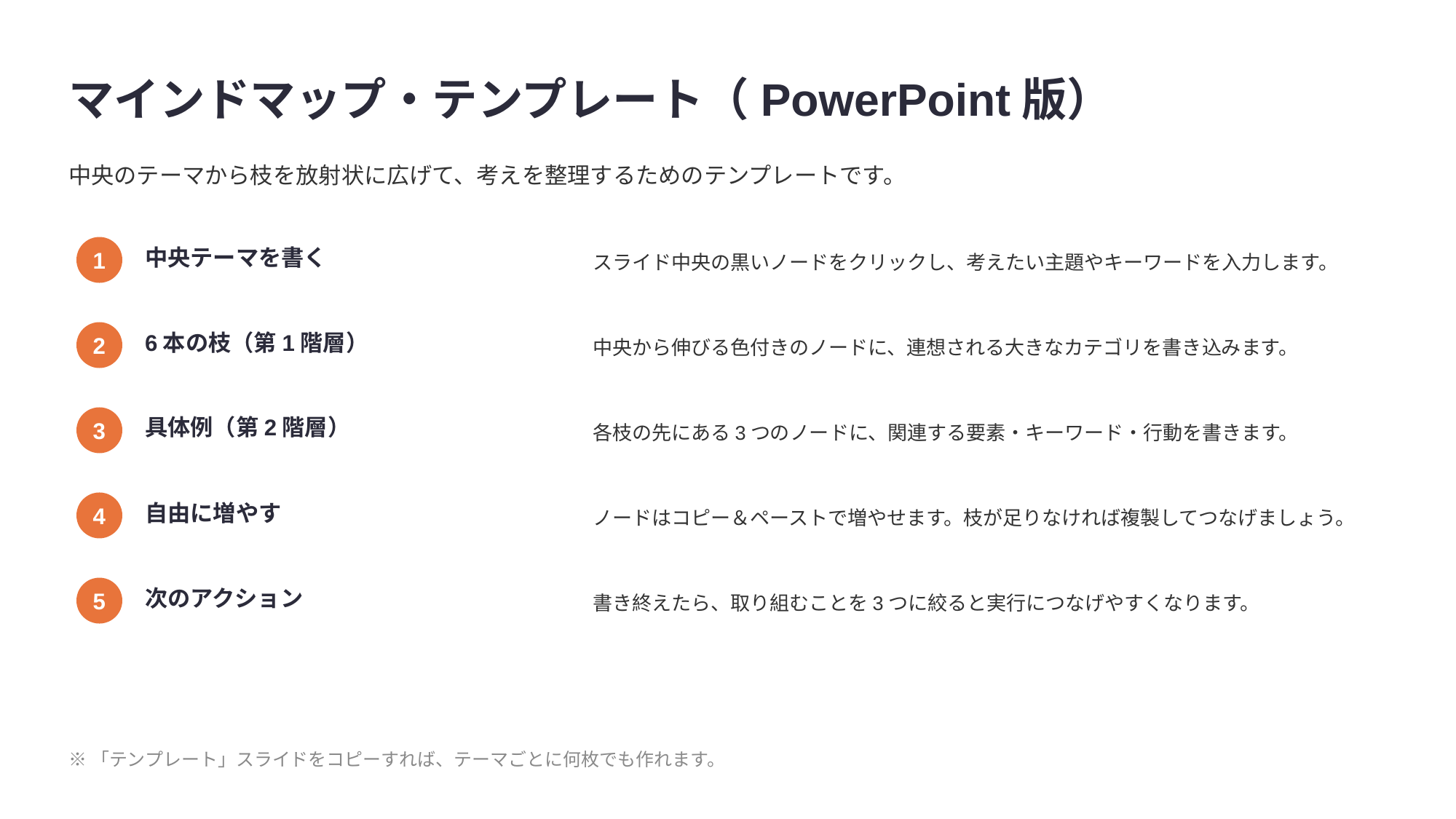

マインドマップ・テンプレート（PowerPoint版）
中央のテーマから枝を放射状に広げて、考えを整理するためのテンプレートです。
中央テーマを書く
スライド中央の黒いノードをクリックし、考えたい主題やキーワードを入力します。
1
6本の枝（第1階層）
中央から伸びる色付きのノードに、連想される大きなカテゴリを書き込みます。
2
具体例（第2階層）
各枝の先にある3つのノードに、関連する要素・キーワード・行動を書きます。
3
自由に増やす
ノードはコピー＆ペーストで増やせます。枝が足りなければ複製してつなげましょう。
4
次のアクション
書き終えたら、取り組むことを3つに絞ると実行につなげやすくなります。
5
※「テンプレート」スライドをコピーすれば、テーマごとに何枚でも作れます。